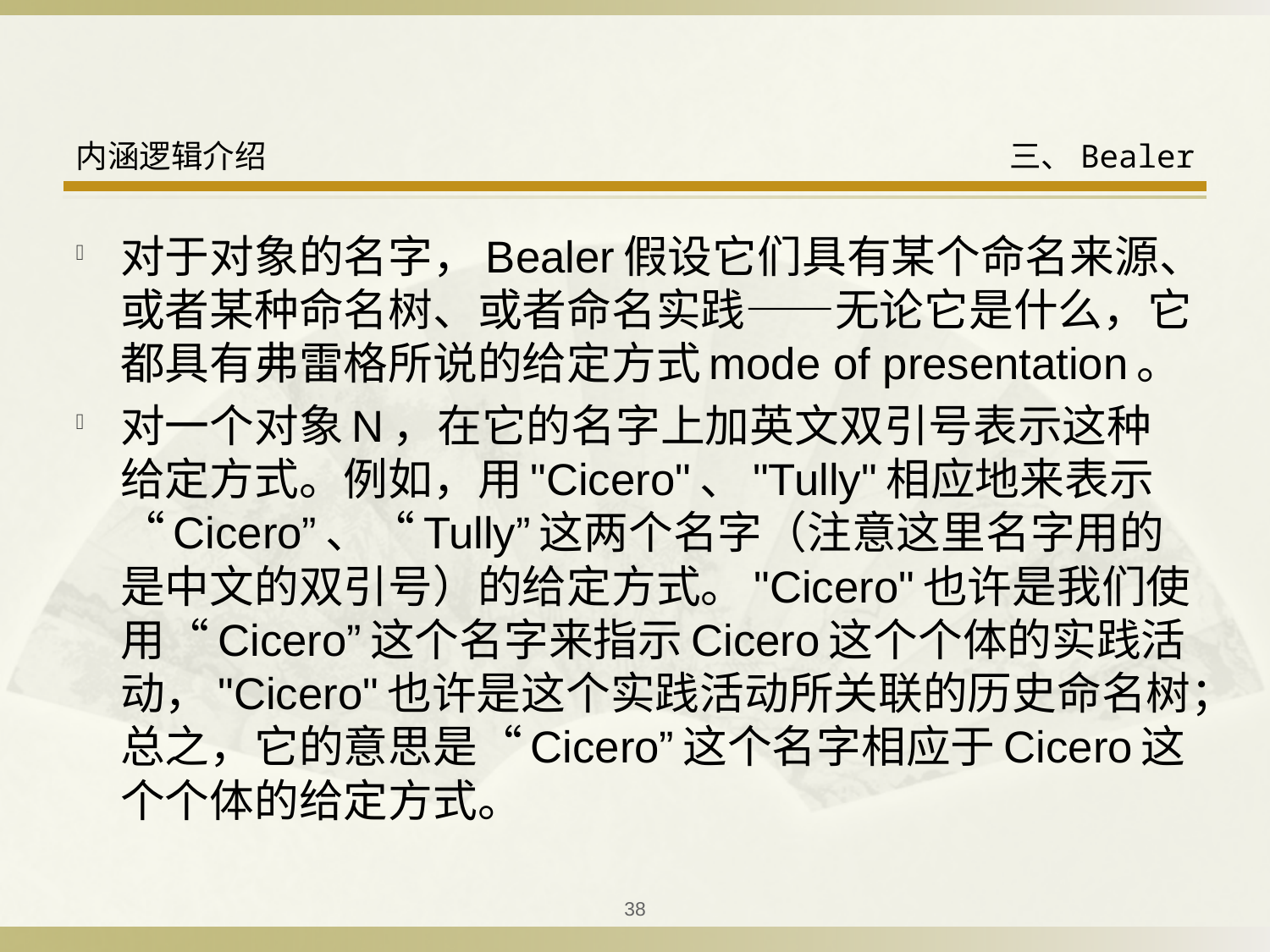

对于对象的名字，Bealer假设它们具有某个命名来源、或者某种命名树、或者命名实践——无论它是什么，它都具有弗雷格所说的给定方式mode of presentation。
对一个对象N，在它的名字上加英文双引号表示这种给定方式。例如，用"Cicero"、"Tully"相应地来表示“Cicero”、“Tully”这两个名字（注意这里名字用的是中文的双引号）的给定方式。"Cicero"也许是我们使用“Cicero”这个名字来指示Cicero这个个体的实践活动，"Cicero"也许是这个实践活动所关联的历史命名树；总之，它的意思是“Cicero”这个名字相应于Cicero这个个体的给定方式。

38